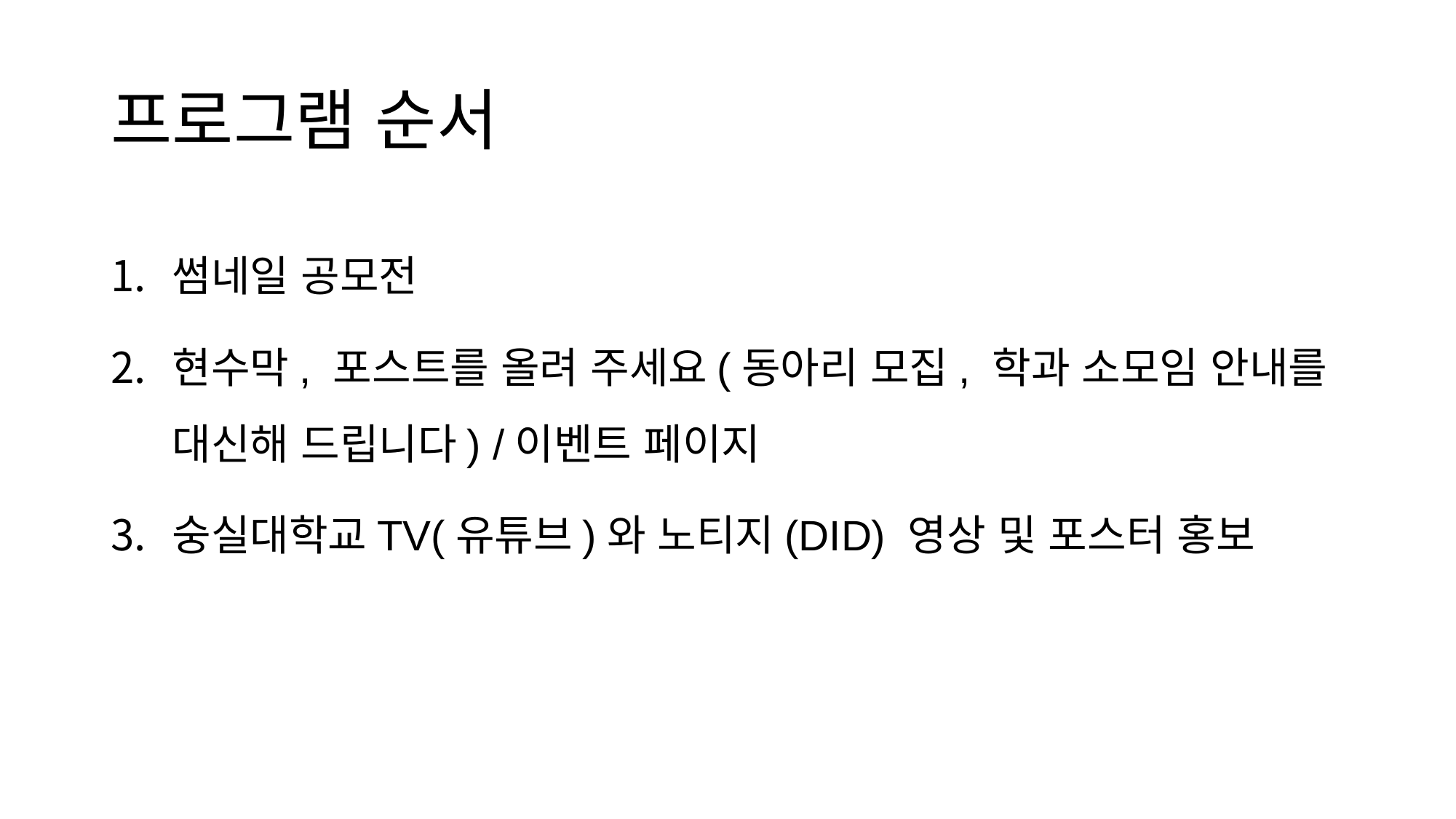

# 프로그램 순서
썸네일 공모전
현수막, 포스트를 올려 주세요(동아리 모집, 학과 소모임 안내를 대신해 드립니다) /이벤트 페이지
숭실대학교TV(유튜브)와 노티지(DID) 영상 및 포스터 홍보